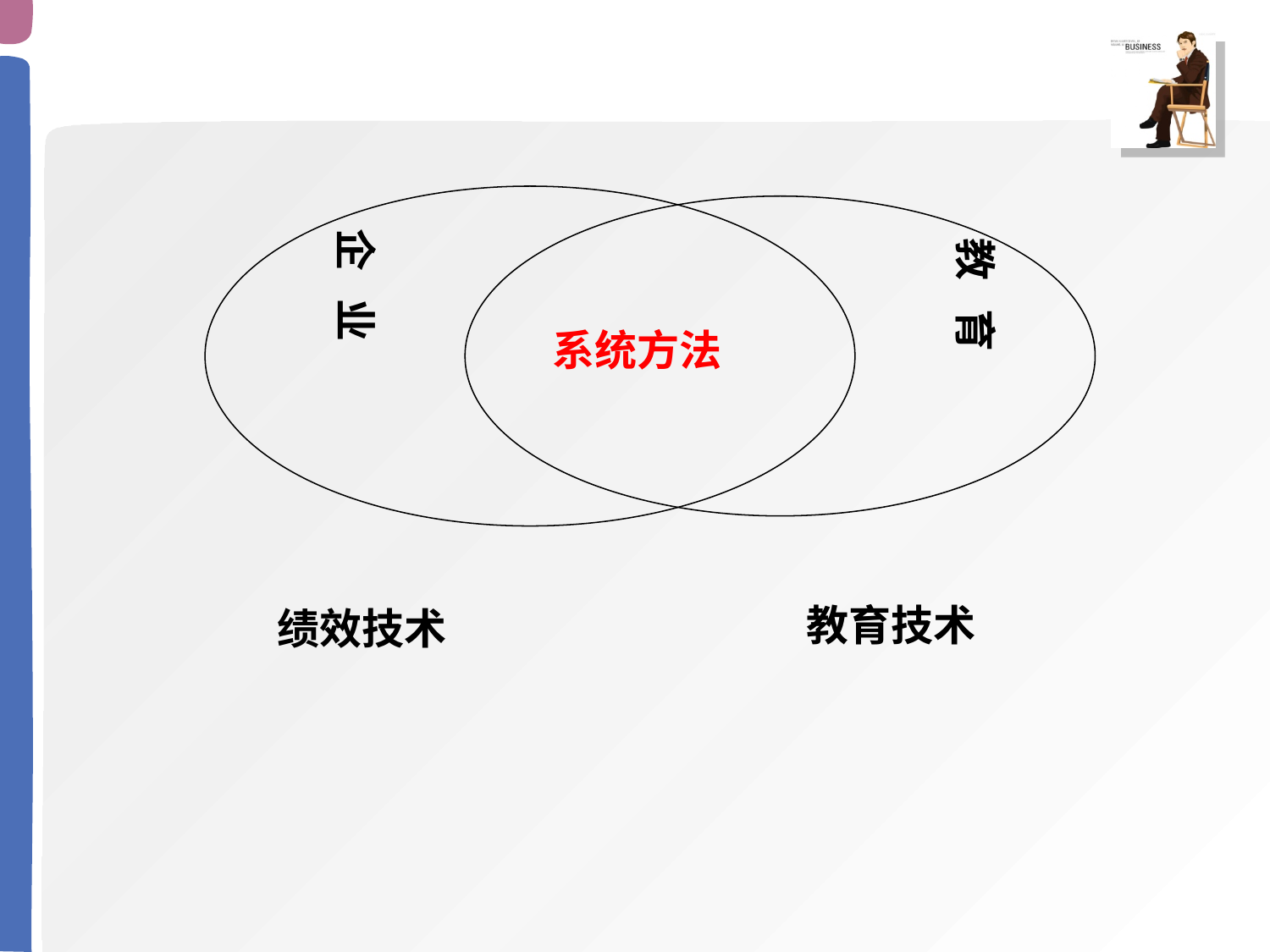

企   业
教   育
系统方法
教育技术
绩效技术